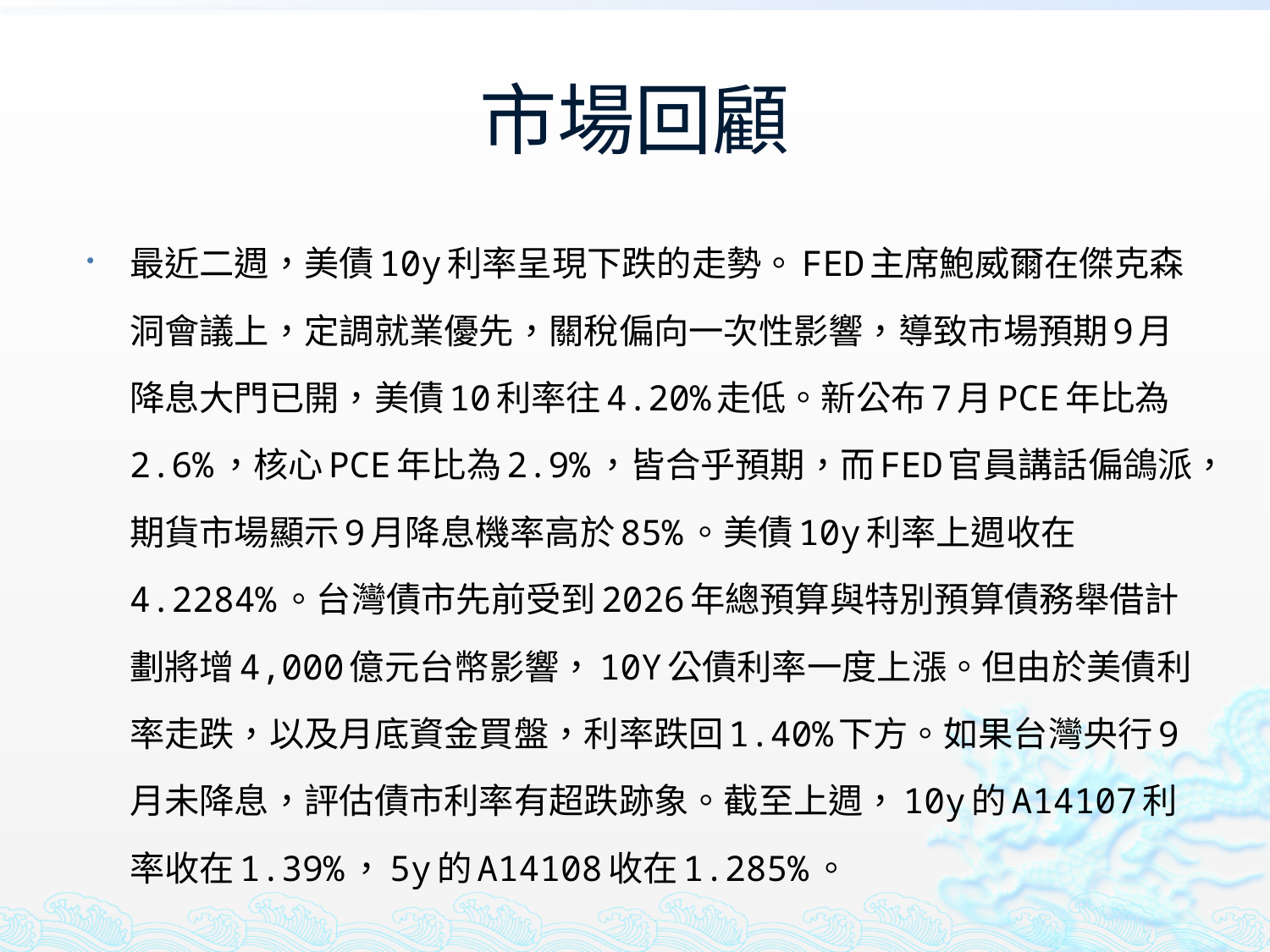

# 市場回顧
最近二週，美債10y利率呈現下跌的走勢。FED主席鮑威爾在傑克森洞會議上，定調就業優先，關稅偏向一次性影響，導致市場預期9月降息大門已開，美債10利率往4.20%走低。新公布7月PCE年比為2.6%，核心PCE年比為2.9%，皆合乎預期，而FED官員講話偏鴿派，期貨市場顯示9月降息機率高於85%。美債10y利率上週收在4.2284%。台灣債市先前受到2026年總預算與特別預算債務舉借計劃將增4,000億元台幣影響，10Y公債利率一度上漲。但由於美債利率走跌，以及月底資金買盤，利率跌回1.40%下方。如果台灣央行9月未降息，評估債市利率有超跌跡象。截至上週，10y的A14107利率收在1.39%，5y的A14108收在1.285%。